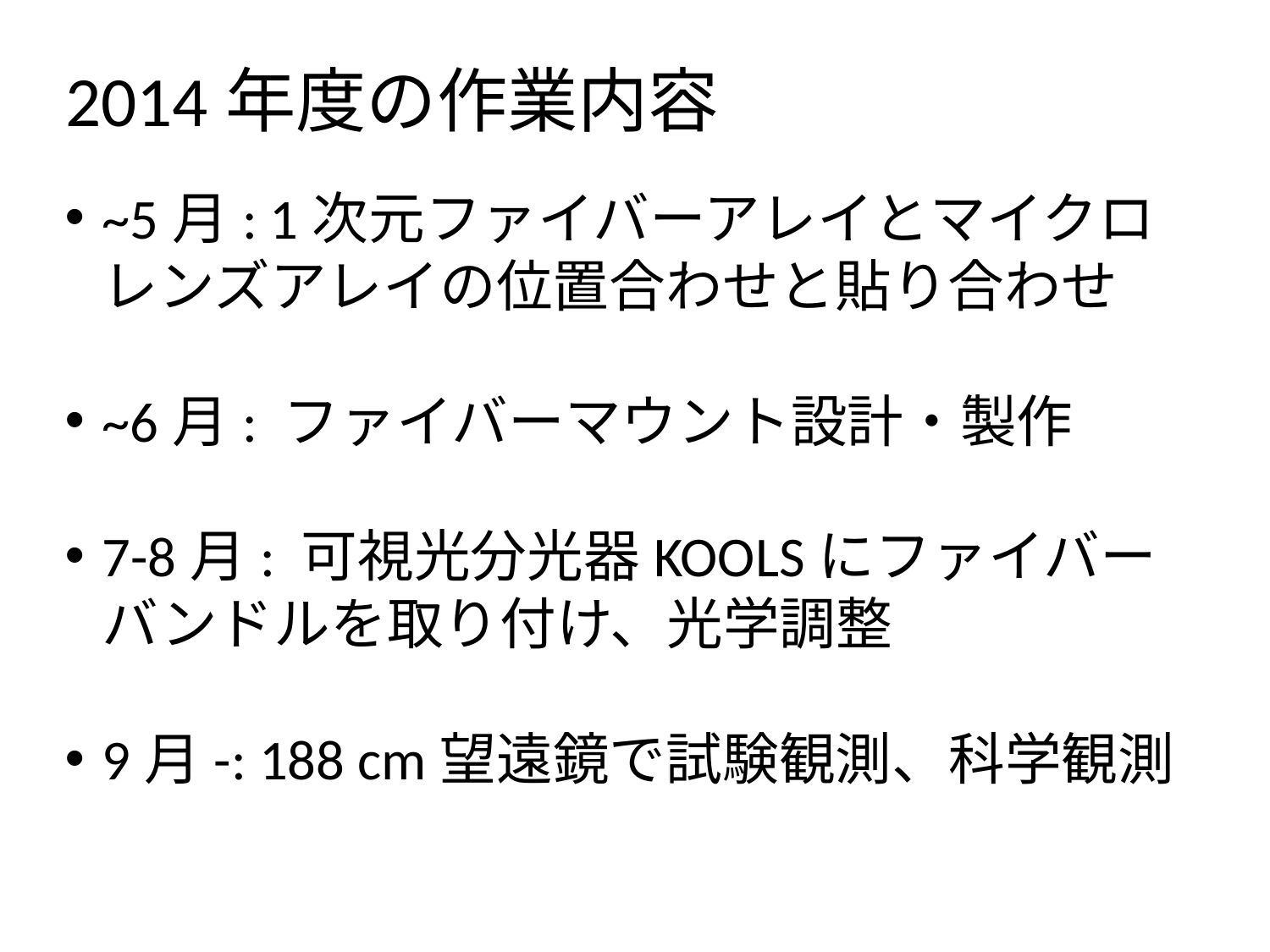

2014年度の作業内容
~5月: 1次元ファイバーアレイとマイクロレンズアレイの位置合わせと貼り合わせ

~6月: ファイバーマウント設計・製作

7-8月: 可視光分光器KOOLSにファイバーバンドルを取り付け、光学調整

9月-: 188 cm望遠鏡で試験観測、科学観測